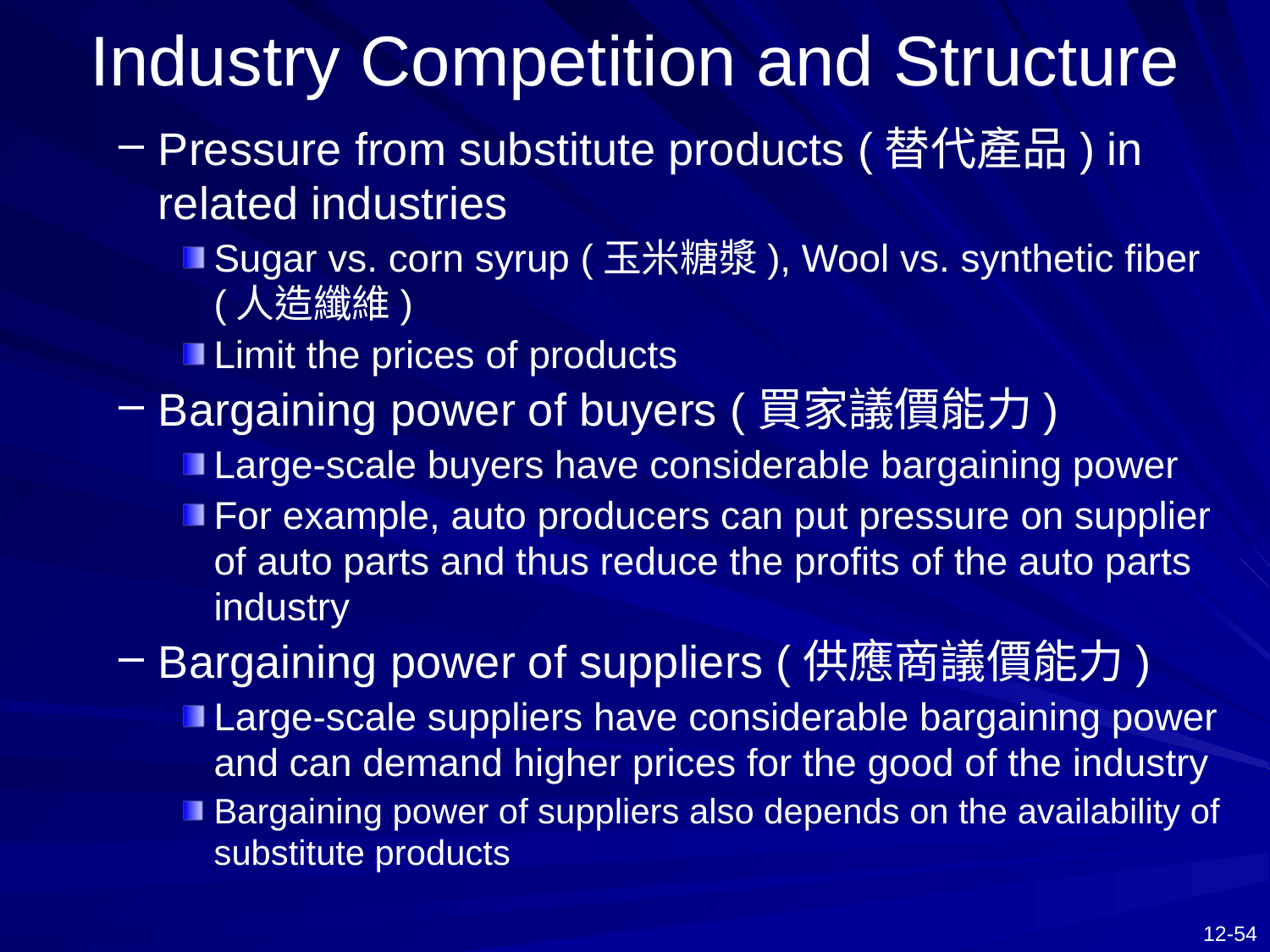

# Industry Competition and Structure
Pressure from substitute products (替代產品) in related industries
Sugar vs. corn syrup (玉米糖漿), Wool vs. synthetic fiber (人造纖維)
Limit the prices of products
Bargaining power of buyers (買家議價能力)
Large-scale buyers have considerable bargaining power
For example, auto producers can put pressure on supplier of auto parts and thus reduce the profits of the auto parts industry
Bargaining power of suppliers (供應商議價能力)
Large-scale suppliers have considerable bargaining power and can demand higher prices for the good of the industry
Bargaining power of suppliers also depends on the availability of substitute products